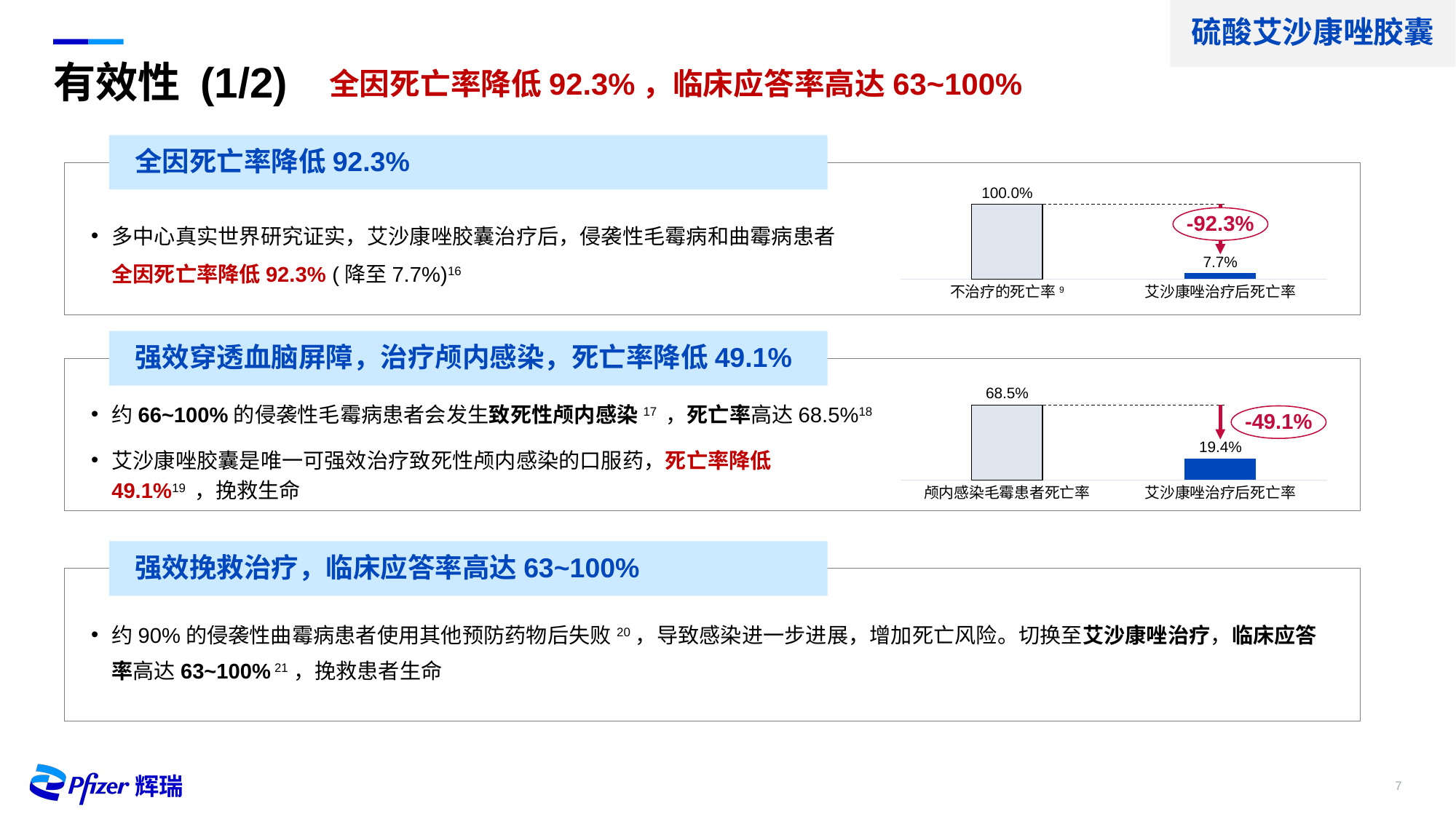

硫酸艾沙康唑胶囊
# 有效性 (1/2)
全因死亡率降低92.3%，临床应答率高达63~100%
全因死亡率降低92.3%

100.0%

### Chart

| Category |  |
|---|---|
多中心真实世界研究证实，艾沙康唑胶囊治疗后，侵袭性毛霉病和曲霉病患者全因死亡率降低92.3% (降至7.7%)16
-92.3%
7.7%
不治疗的死亡率9
艾沙康唑治疗后死亡率
强效穿透血脑屏障，治疗颅内感染，死亡率降低49.1%

68.5%
约66~100%的侵袭性毛霉病患者会发生致死性颅内感染17 ，死亡率高达68.5%18
艾沙康唑胶囊是唯一可强效治疗致死性颅内感染的口服药，死亡率降低49.1%19 ，挽救生命

### Chart

| Category |  |
|---|---|
-49.1%
19.4%
颅内感染毛霉患者死亡率
艾沙康唑治疗后死亡率
强效挽救治疗，临床应答率高达63~100%

约90%的侵袭性曲霉病患者使用其他预防药物后失败20，导致感染进一步进展，增加死亡风险。切换至艾沙康唑治疗，临床应答率高达63~100% 21，挽救患者生命